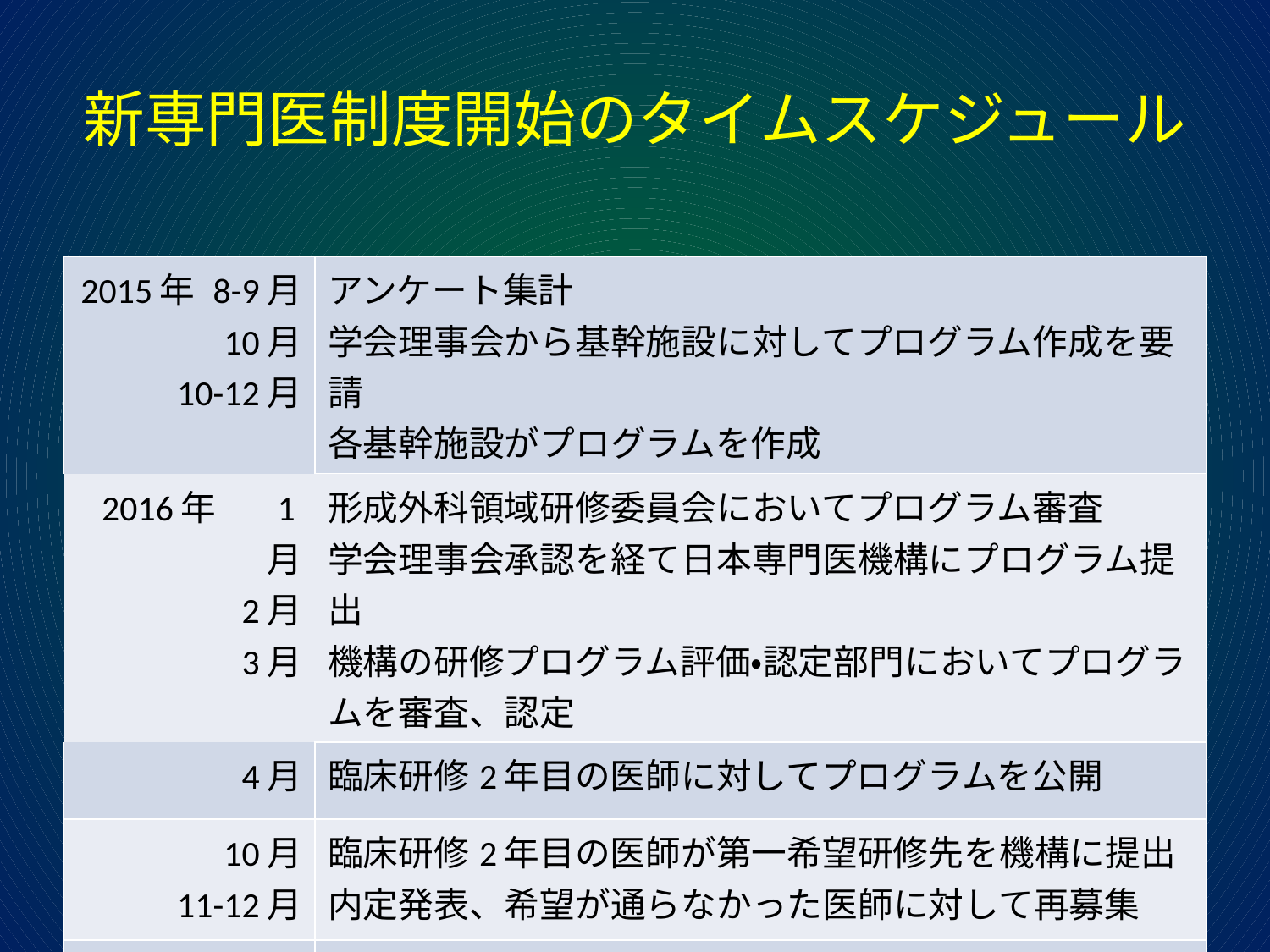

# 新専門医制度開始のタイムスケジュール
| 2015年 8-9月 10月 10-12月 | アンケート集計 学会理事会から基幹施設に対してプログラム作成を要請 各基幹施設がプログラムを作成 |
| --- | --- |
| 2016年 　1月 2月 3月 | 形成外科領域研修委員会においてプログラム審査 学会理事会承認を経て日本専門医機構にプログラム提出 機構の研修プログラム評価・認定部門においてプログラムを審査、認定 |
| 4月 | 臨床研修2年目の医師に対してプログラムを公開 |
| 10月 11-12月 | 臨床研修2年目の医師が第一希望研修先を機構に提出 内定発表、希望が通らなかった医師に対して再募集 |
| 2017年 　4月 | 新専門医制度による専門研修開始 |